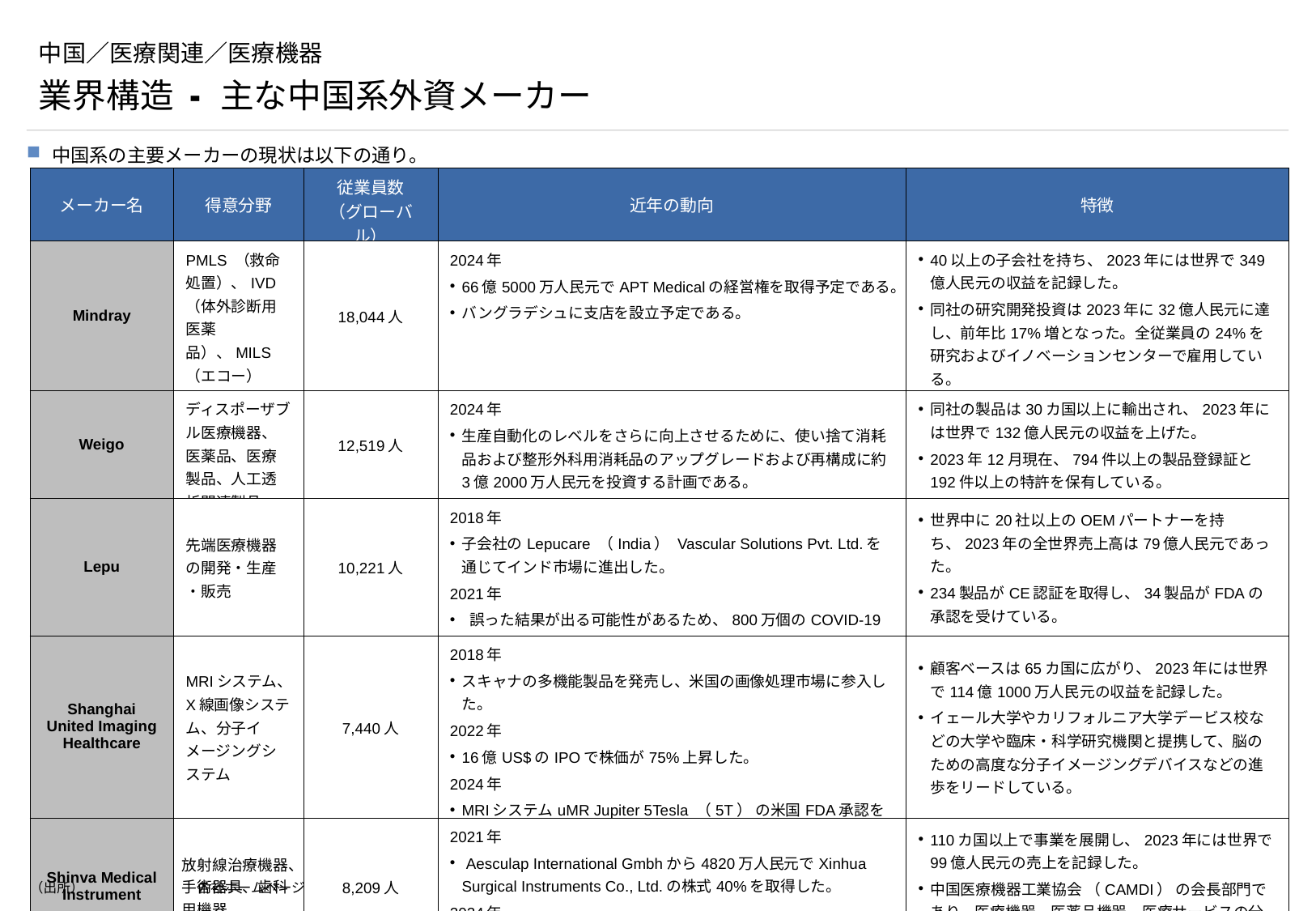

# 中国／医療関連／医療機器
業界構造 - 主な中国系外資メーカー
中国系の主要メーカーの現状は以下の通り。
| メーカー名 | 得意分野 | 従業員数 （グローバル） | 近年の動向 | 特徴 |
| --- | --- | --- | --- | --- |
| Mindray | PMLS （救命処置）、IVD （体外診断用医薬品）、MILS （エコー） | 18,044人 | 2024年 66億5000万人民元でAPT Medicalの経営権を取得予定である。 バングラデシュに支店を設立予定である。 | 40以上の子会社を持ち、2023年には世界で349億人民元の収益を記録した。 同社の研究開発投資は2023年に32億人民元に達し、前年比17%増となった。全従業員の24%を研究およびイノベーションセンターで雇用している。 |
| Weigo | ディスポーザブル医療機器、医薬品、医療製品、人工透析関連製品 | 12,519人 | 2024年 生産自動化のレベルをさらに向上させるために、使い捨て消耗品および整形外科用消耗品のアップグレードおよび再構成に約3億2000万人民元を投資する計画である。 | 同社の製品は30カ国以上に輸出され、2023年には世界で132億人民元の収益を上げた。 2023年12月現在、794件以上の製品登録証と192件以上の特許を保有している。 |
| Lepu | 先端医療機器の開発・生産・販売 | 10,221人 | 2018年 子会社のLepucare （India） Vascular Solutions Pvt. Ltd.を通じてインド市場に進出した。 2021年 誤った結果が出る可能性があるため、800万個のCOVID-19検査キットを回収した。 | 世界中に20社以上のOEMパートナーを持ち、2023年の全世界売上高は79億人民元であった。 234製品がCE認証を取得し、34製品がFDAの承認を受けている。 |
| Shanghai United Imaging Healthcare | MRIシステム、X線画像システム、分子イメージングシステム | 7,440人 | 2018年 スキャナの多機能製品を発売し、米国の画像処理市場に参入した。 2022年 16億US$のIPOで株価が75%上昇した。 2024年 MRIシステムuMR Jupiter 5Tesla （5T） の米国FDA承認を取得した。 | 顧客ベースは65カ国に広がり、2023年には世界で114億1000万人民元の収益を記録した。 イェール大学やカリフォルニア大学デービス校などの大学や臨床・科学研究機関と提携して、脳のための高度な分子イメージングデバイスなどの進歩をリードしている。 |
| Shinva Medical Instrument | 放射線治療機器、手術器具、歯科用機器 | 8,209人 | 2021年 Aesculap International Gmbhから4820万人民元でXinhua Surgical Instruments Co., Ltd.の株式40%を取得した。 2024年 画像診断に特化した医療機器メーカーGenorayとMoUを締結した。 | 110カ国以上で事業を展開し、2023年には世界で99億人民元の売上を記録した。 中国医療機器工業協会 （CAMDI） の会長部門であり、医療機器、医薬品機器、医療サービスの分野でリードしている。 |
（出所）	各社ホームページ